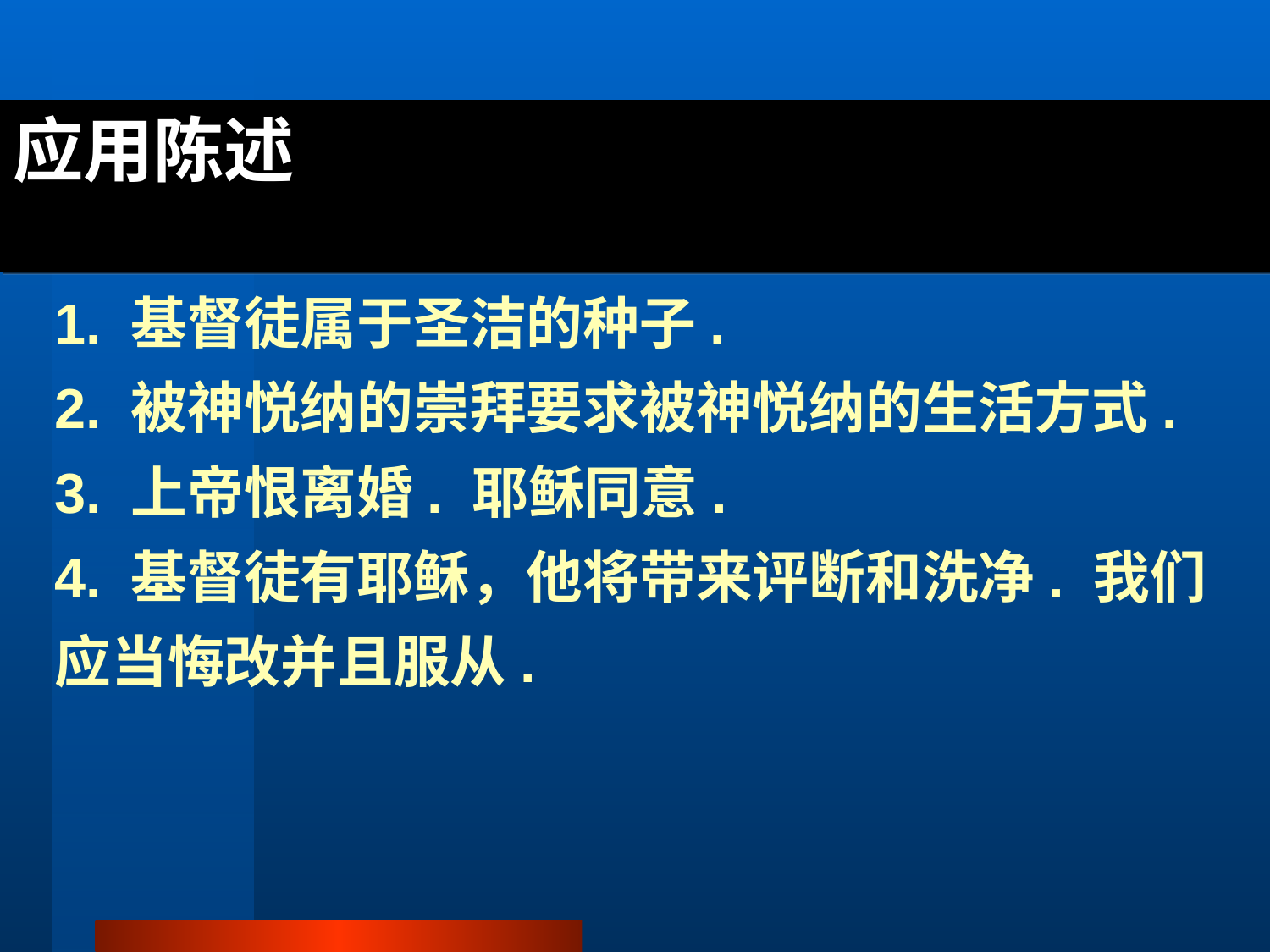

# 应用陈述
1. 基督徒属于圣洁的种子.
2. 被神悦纳的崇拜要求被神悦纳的生活方式.
3. 上帝恨离婚. 耶稣同意.
4. 基督徒有耶稣，他将带来评断和洗净. 我们应当悔改并且服从.